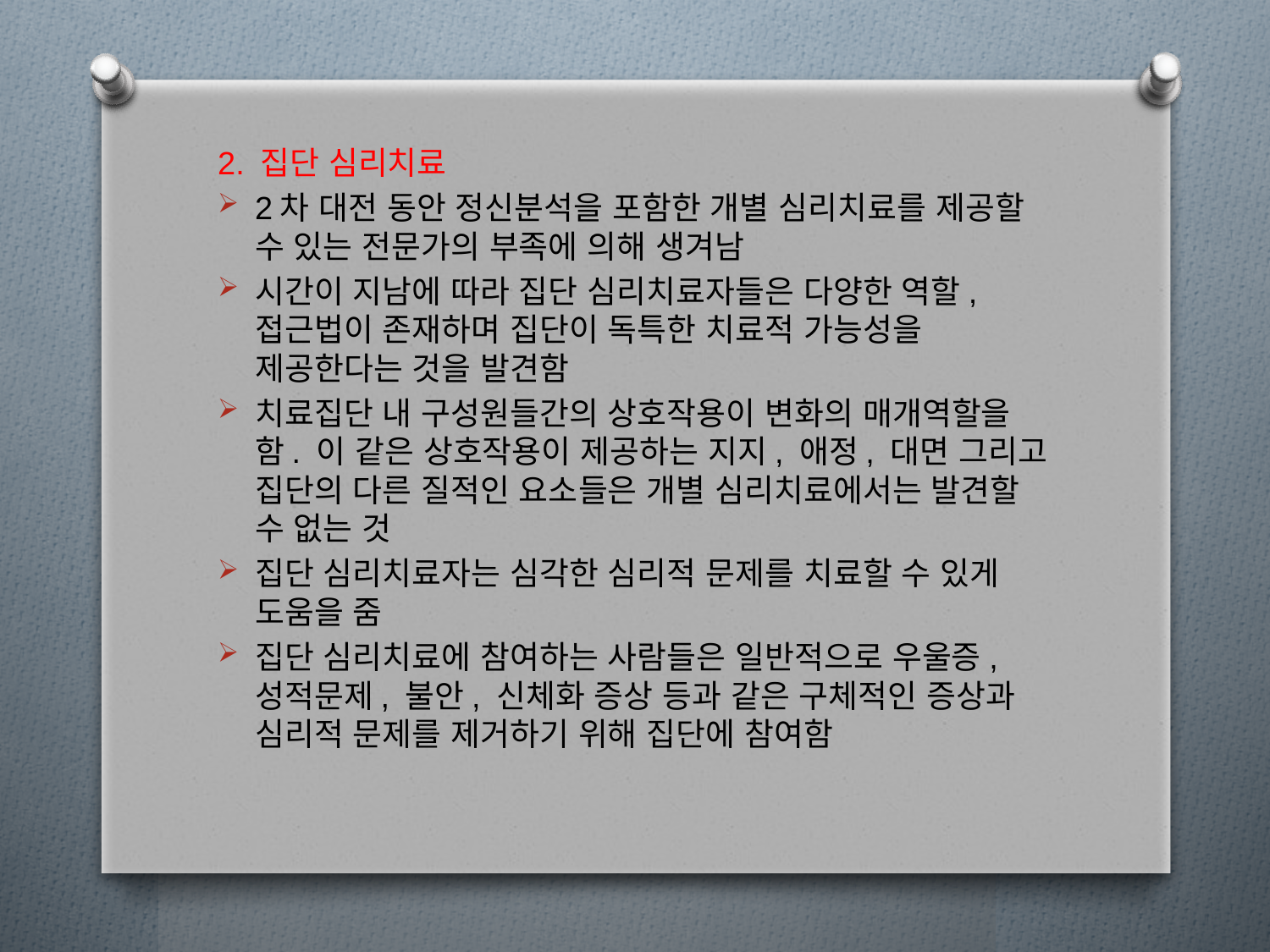

2. 집단 심리치료
2차 대전 동안 정신분석을 포함한 개별 심리치료를 제공할 수 있는 전문가의 부족에 의해 생겨남
시간이 지남에 따라 집단 심리치료자들은 다양한 역할, 접근법이 존재하며 집단이 독특한 치료적 가능성을 제공한다는 것을 발견함
치료집단 내 구성원들간의 상호작용이 변화의 매개역할을 함. 이 같은 상호작용이 제공하는 지지, 애정, 대면 그리고 집단의 다른 질적인 요소들은 개별 심리치료에서는 발견할 수 없는 것
집단 심리치료자는 심각한 심리적 문제를 치료할 수 있게 도움을 줌
집단 심리치료에 참여하는 사람들은 일반적으로 우울증, 성적문제, 불안, 신체화 증상 등과 같은 구체적인 증상과 심리적 문제를 제거하기 위해 집단에 참여함